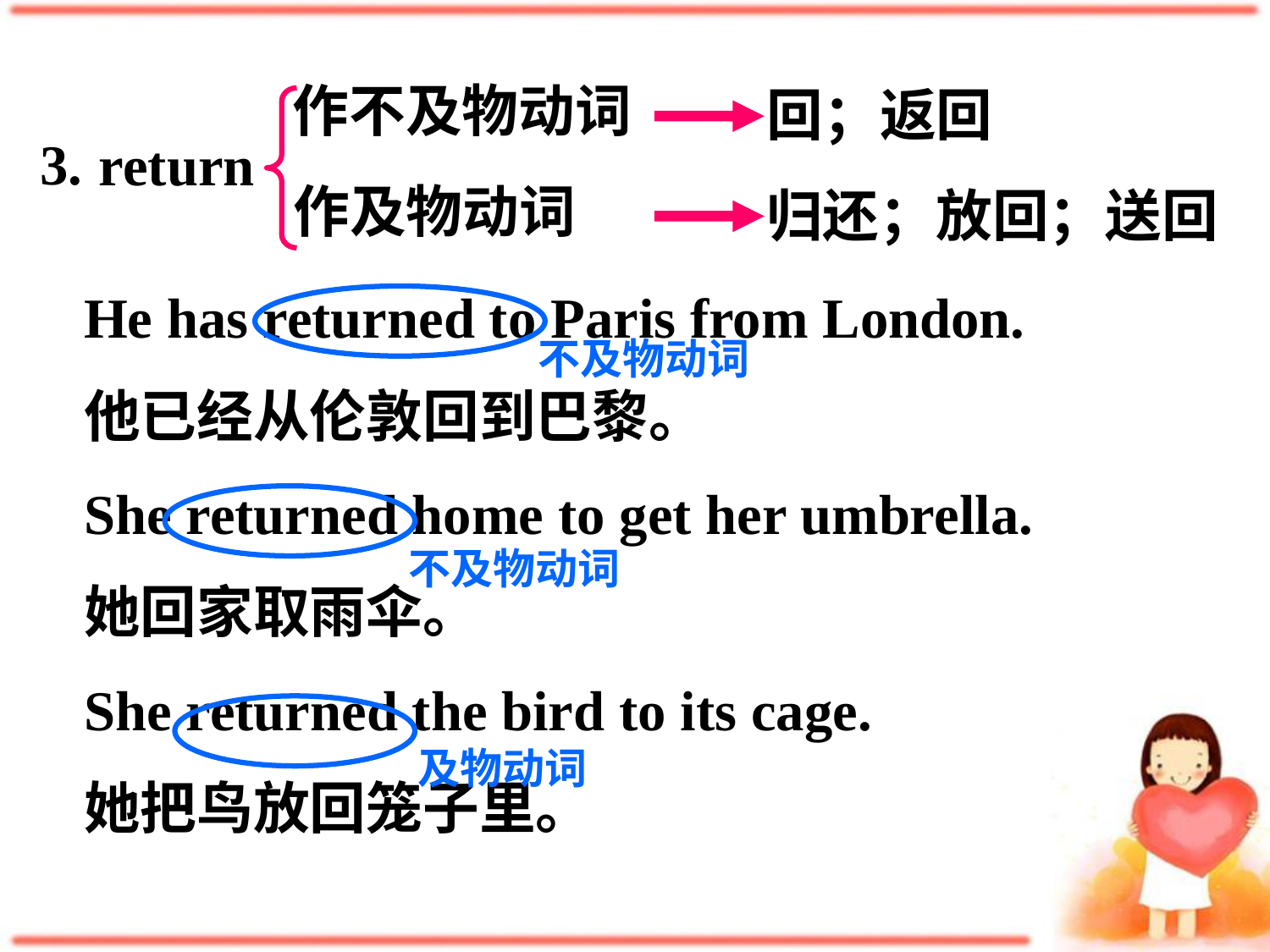

作不及物动词
回；返回

3.
return
作及物动词
归还；放回；送回

He has returned to Paris from London.
他已经从伦敦回到巴黎。
She returned home to get her umbrella.
她回家取雨伞。
She returned the bird to its cage.
她把鸟放回笼子里。

不及物动词

不及物动词

及物动词